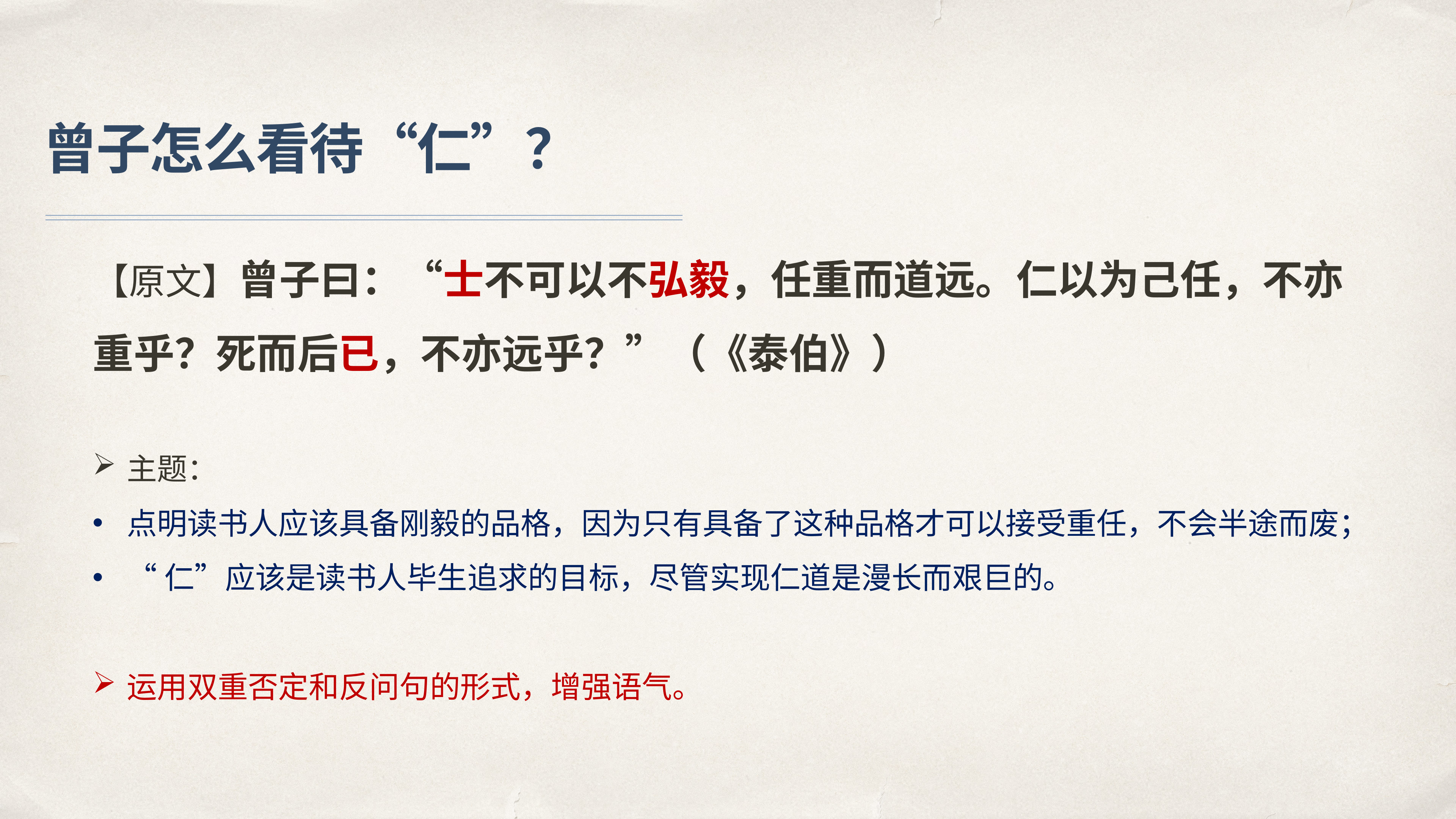

# 曾子怎么看待“仁”？

【原文】曾子曰：“士不可以不弘毅，任重而道远。仁以为己任，不亦重乎？死而后已，不亦远乎？”（《泰伯》）

主题：
点明读书人应该具备刚毅的品格，因为只有具备了这种品格才可以接受重任，不会半途而废；
“仁”应该是读书人毕生追求的目标，尽管实现仁道是漫长而艰巨的。

运用双重否定和反问句的形式，增强语气。